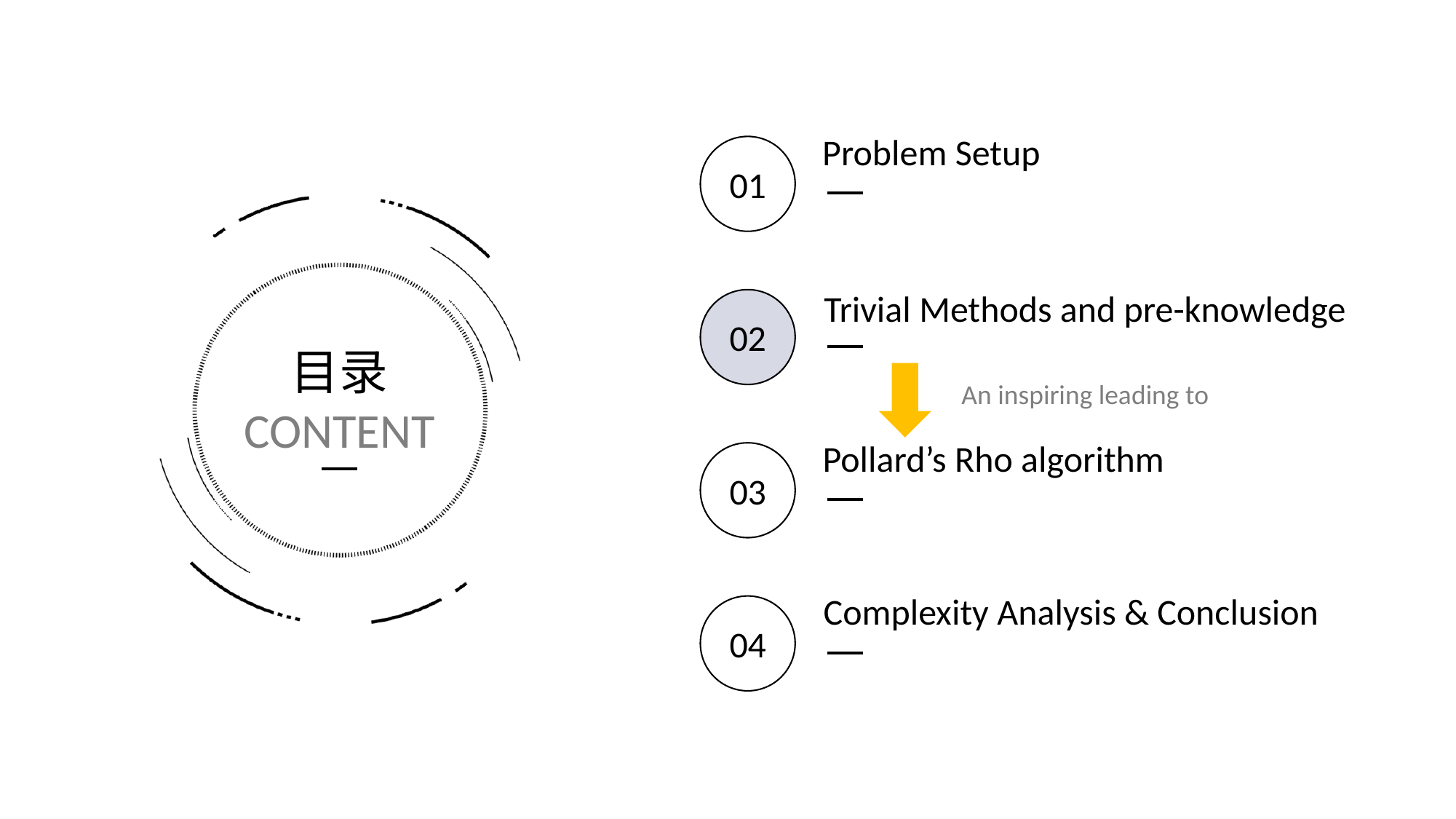

Problem Setup
01
Trivial Methods and pre-knowledge
02
目录
CONTENT

An inspiring leading to
Pollard’s Rho algorithm
03
Complexity Analysis & Conclusion
04